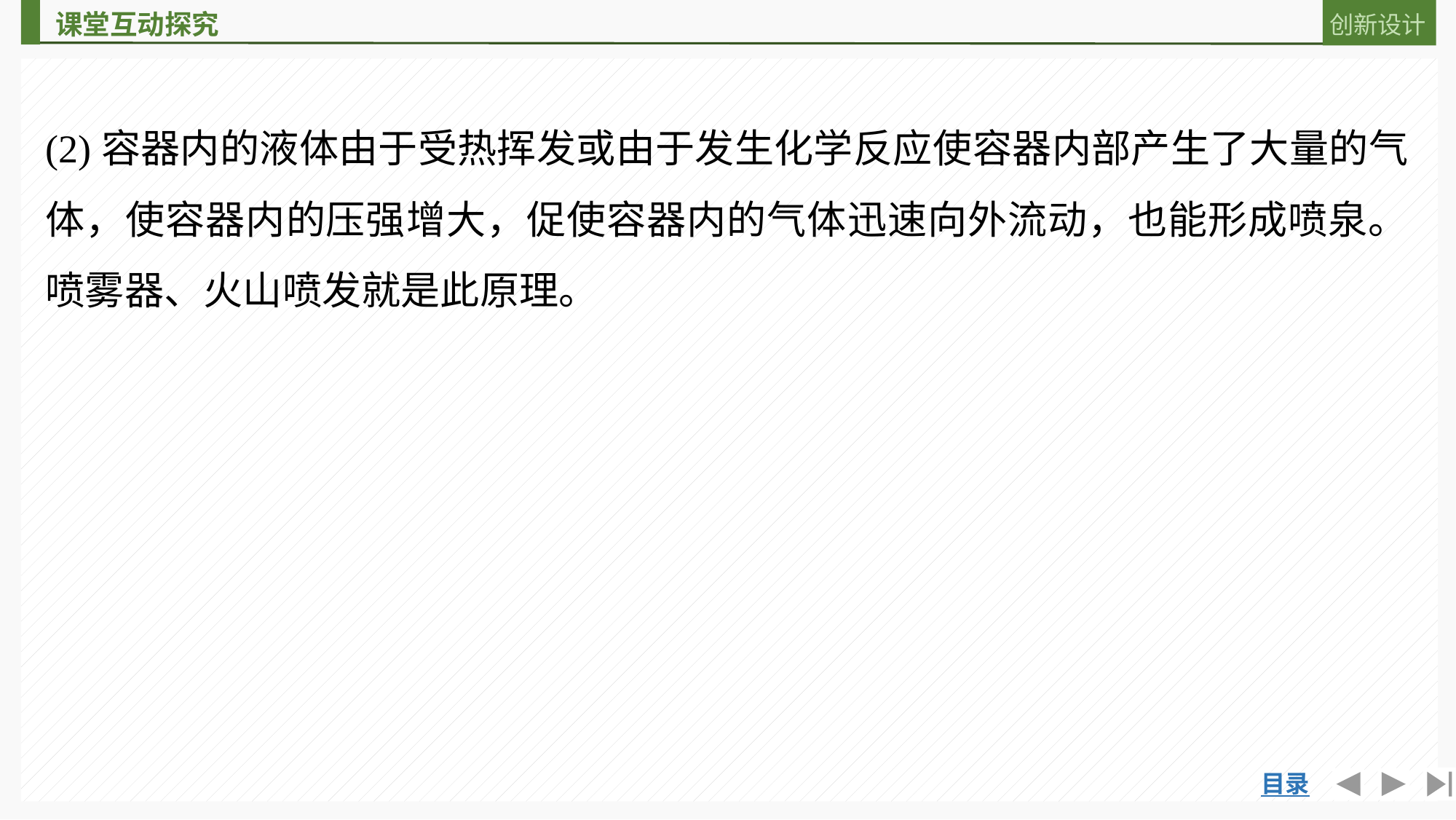

(2)容器内的液体由于受热挥发或由于发生化学反应使容器内部产生了大量的气体，使容器内的压强增大，促使容器内的气体迅速向外流动，也能形成喷泉。喷雾器、火山喷发就是此原理。